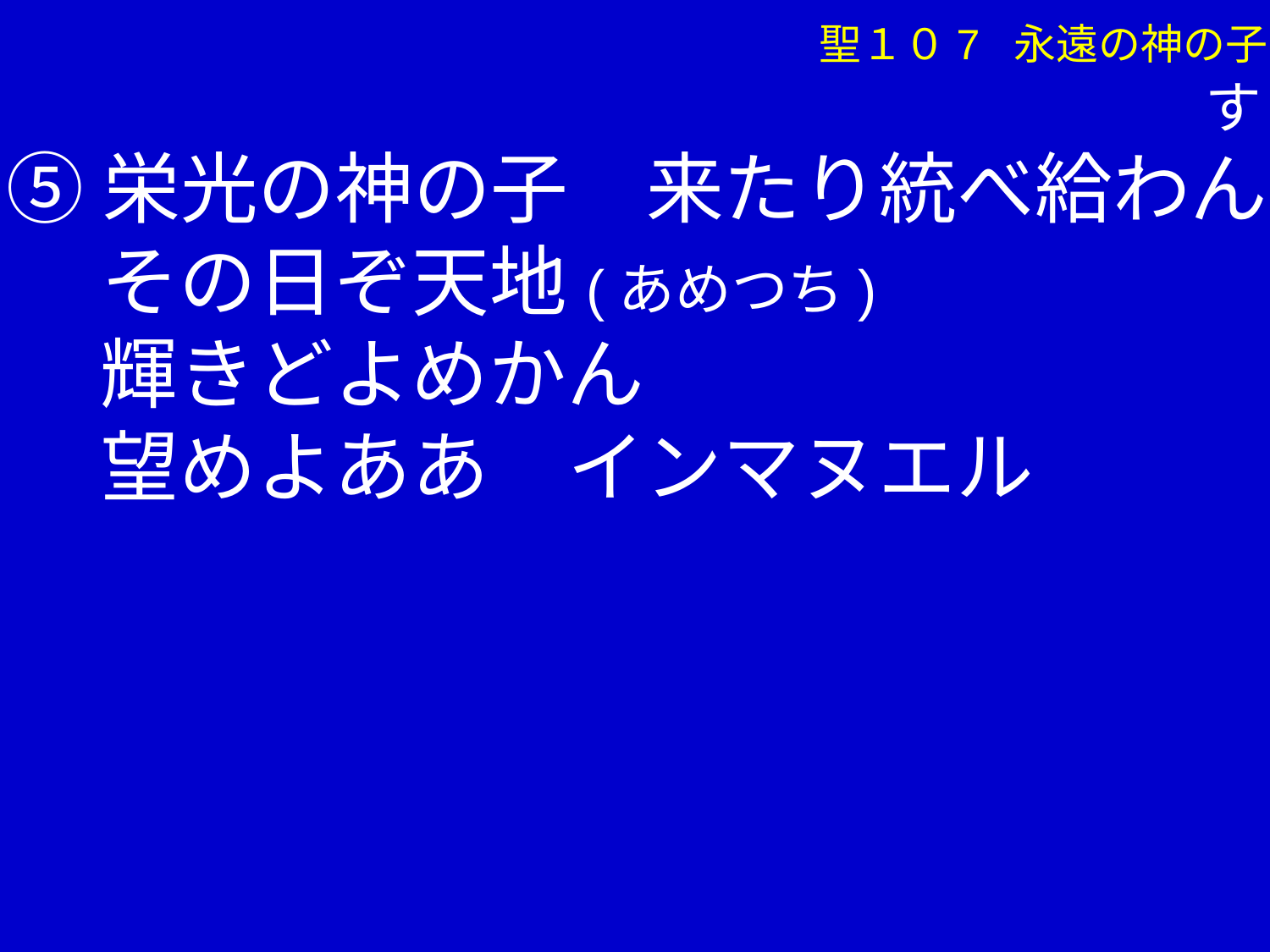

聖１０7  永遠の神の子
　　　　　　　　　　　　　　　　　　　　　 す
⑤栄光の神の子　来たり統べ給わん
　 その日ぞ天地(あめつち)
　　 輝きどよめかん
　 望めよああ　インマヌエル